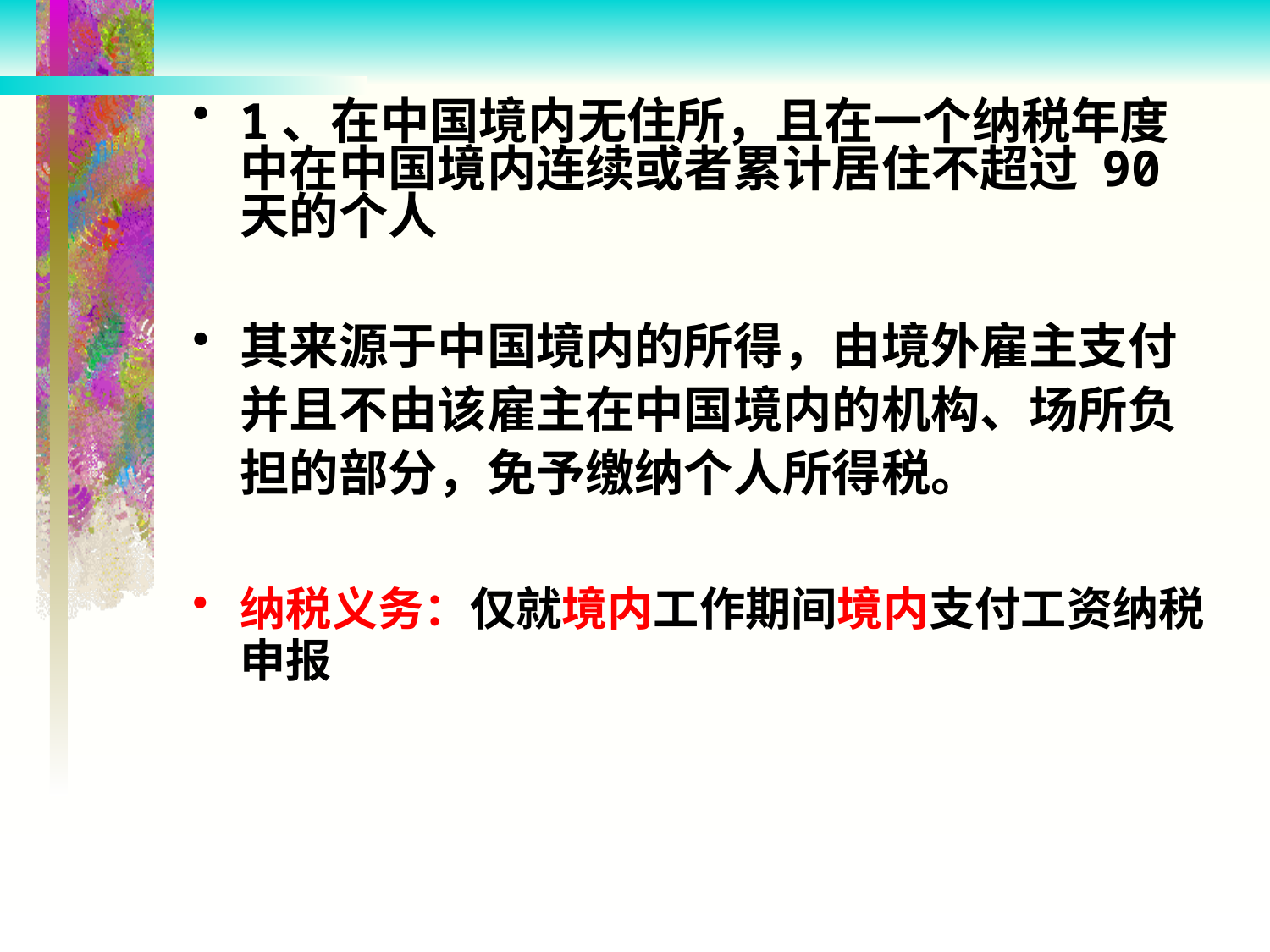

1、在中国境内无住所，且在一个纳税年度中在中国境内连续或者累计居住不超过 90 天的个人

其来源于中国境内的所得，由境外雇主支付并且不由该雇主在中国境内的机构、场所负担的部分，免予缴纳个人所得税。

纳税义务：仅就境内工作期间境内支付工资纳税申报